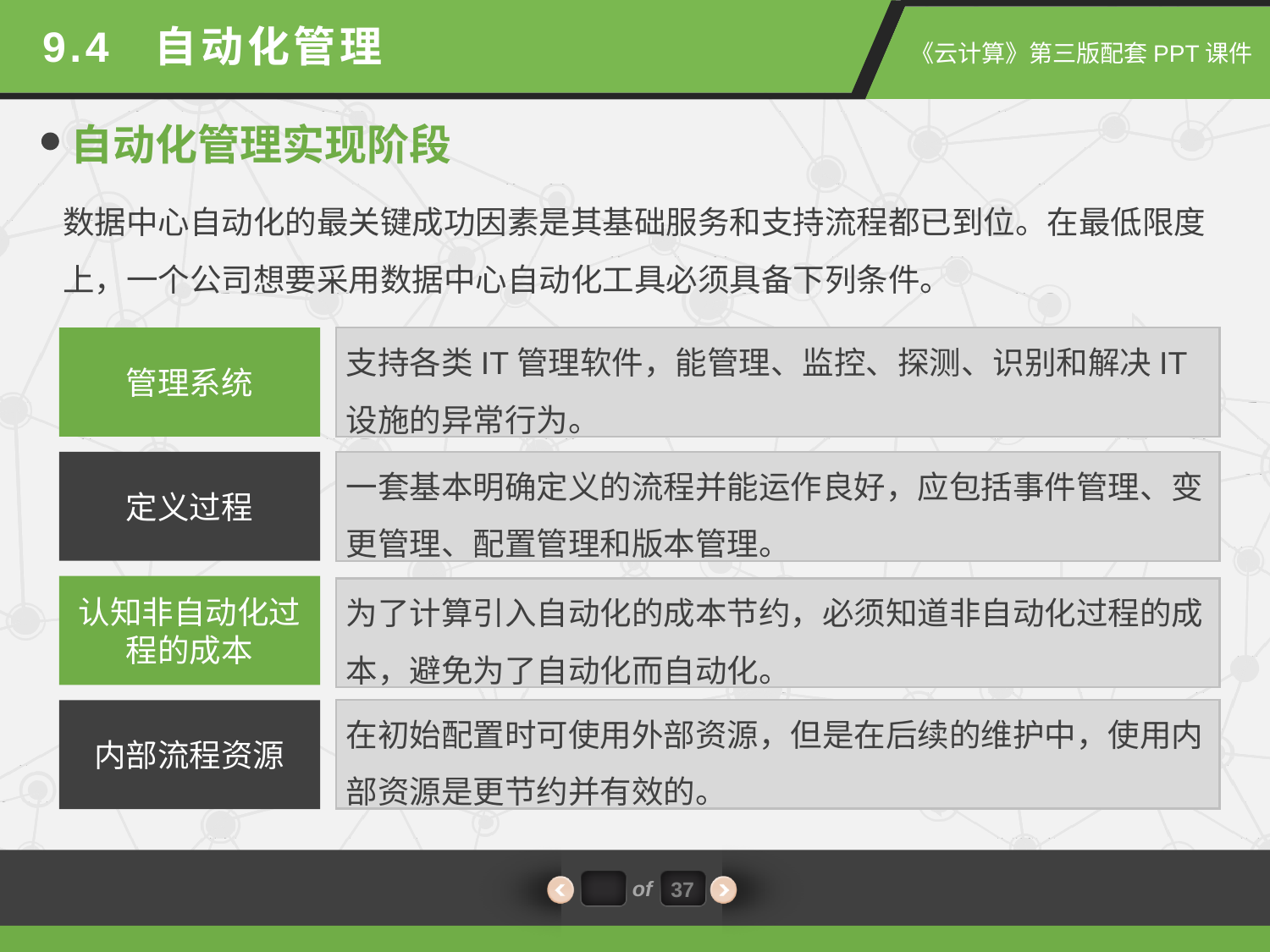

9.4  自动化管理
自动化管理实现阶段

数据中心自动化的最关键成功因素是其基础服务和支持流程都已到位。在最低限度上，一个公司想要采用数据中心自动化工具必须具备下列条件。
支持各类IT管理软件，能管理、监控、探测、识别和解决IT设施的异常行为。
管理系统

一套基本明确定义的流程并能运作良好，应包括事件管理、变更管理、配置管理和版本管理。
定义过程

为了计算引入自动化的成本节约，必须知道非自动化过程的成本，避免为了自动化而自动化。
认知非自动化过程的成本

在初始配置时可使用外部资源，但是在后续的维护中，使用内部资源是更节约并有效的。

内部流程资源
13